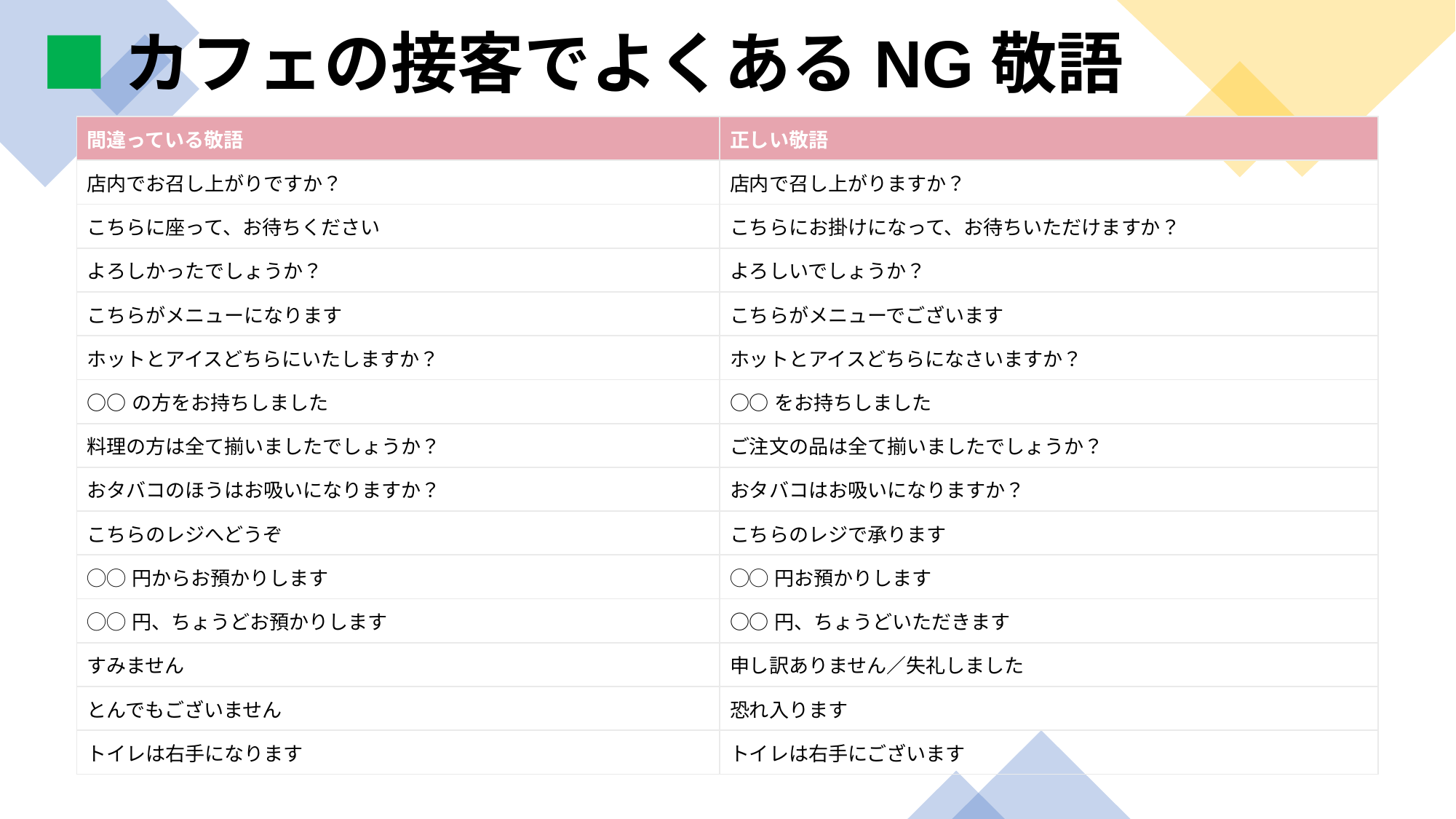

■カフェの接客でよくあるNG敬語

| 間違っている敬語 | 正しい敬語 |
| --- | --- |
| 店内でお召し上がりですか？ | 店内で召し上がりますか？ |
| こちらに座って、お待ちください | こちらにお掛けになって、お待ちいただけますか？ |
| よろしかったでしょうか？ | よろしいでしょうか？ |
| こちらがメニューになります | こちらがメニューでございます |
| ホットとアイスどちらにいたしますか？ | ホットとアイスどちらになさいますか？ |
| ○○の方をお持ちしました | ○○をお持ちしました |
| 料理の方は全て揃いましたでしょうか？ | ご注文の品は全て揃いましたでしょうか？ |
| おタバコのほうはお吸いになりますか？ | おタバコはお吸いになりますか？ |
| こちらのレジへどうぞ | こちらのレジで承ります |
| ◯◯円からお預かりします | ◯◯円お預かりします |
| ◯◯円、ちょうどお預かりします | ○○円、ちょうどいただきます |
| すみません | 申し訳ありません／失礼しました |
| とんでもございません | 恐れ入ります |
| トイレは右手になります | トイレは右手にございます |